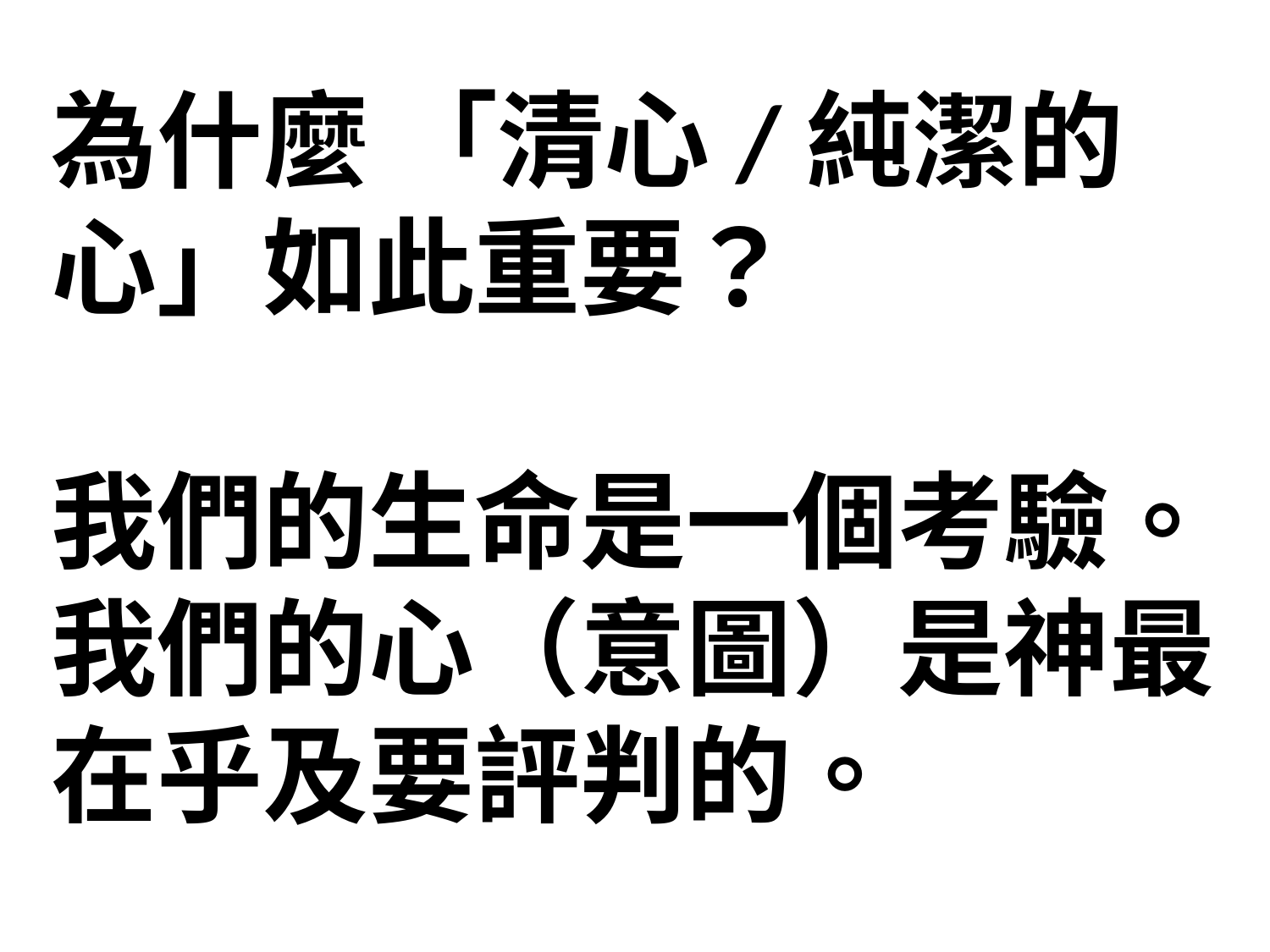

為什麼 「清心/純潔的心」如此重要？

我們的生命是一個考驗。 我們的心（意圖）是神最在乎及要評判的。